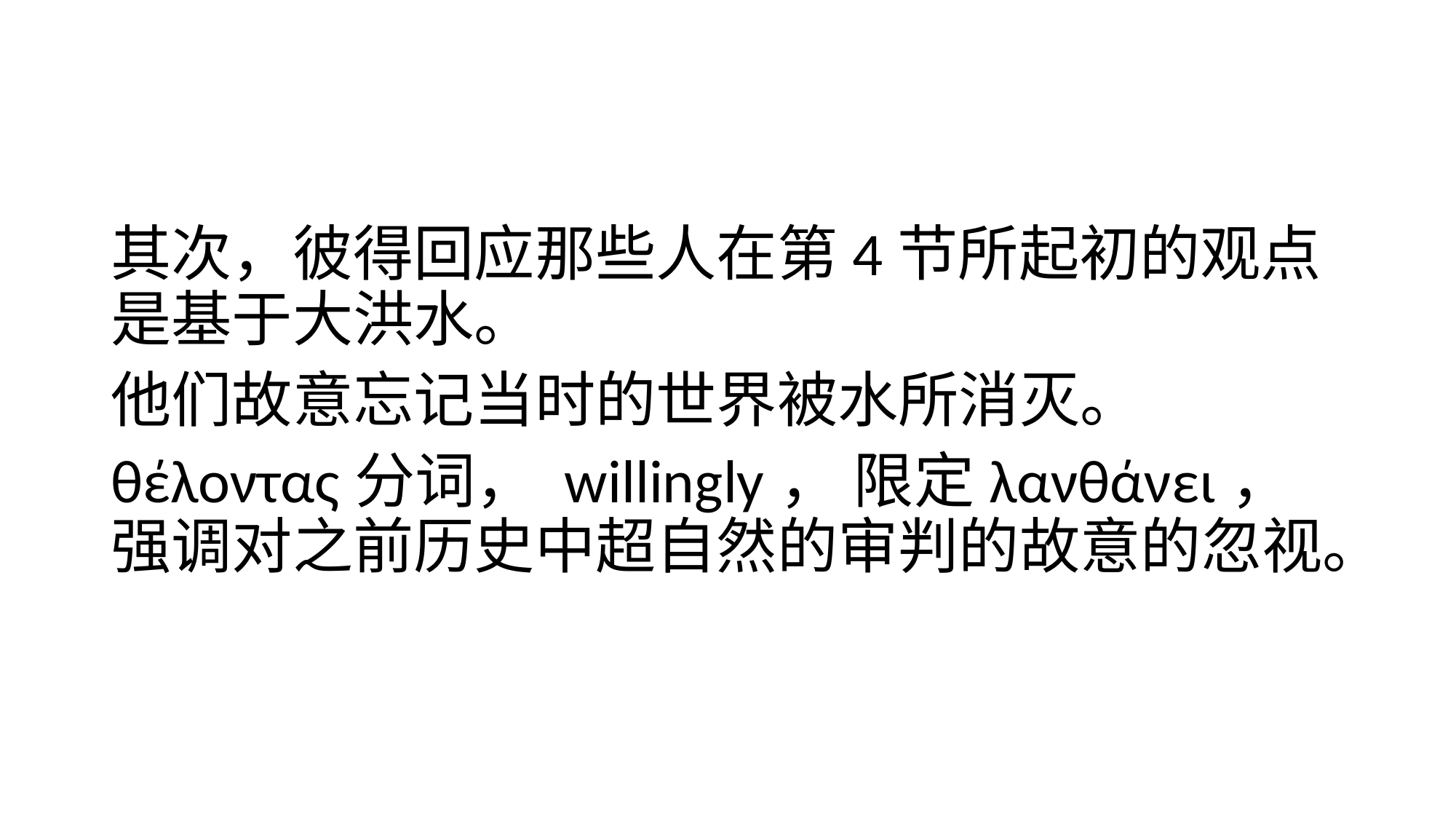

#
其次，彼得回应那些人在第4节所起初的观点是基于大洪水。
他们故意忘记当时的世界被水所消灭。
θέλοντας分词， willingly， 限定λανθάνει，强调对之前历史中超自然的审判的故意的忽视。